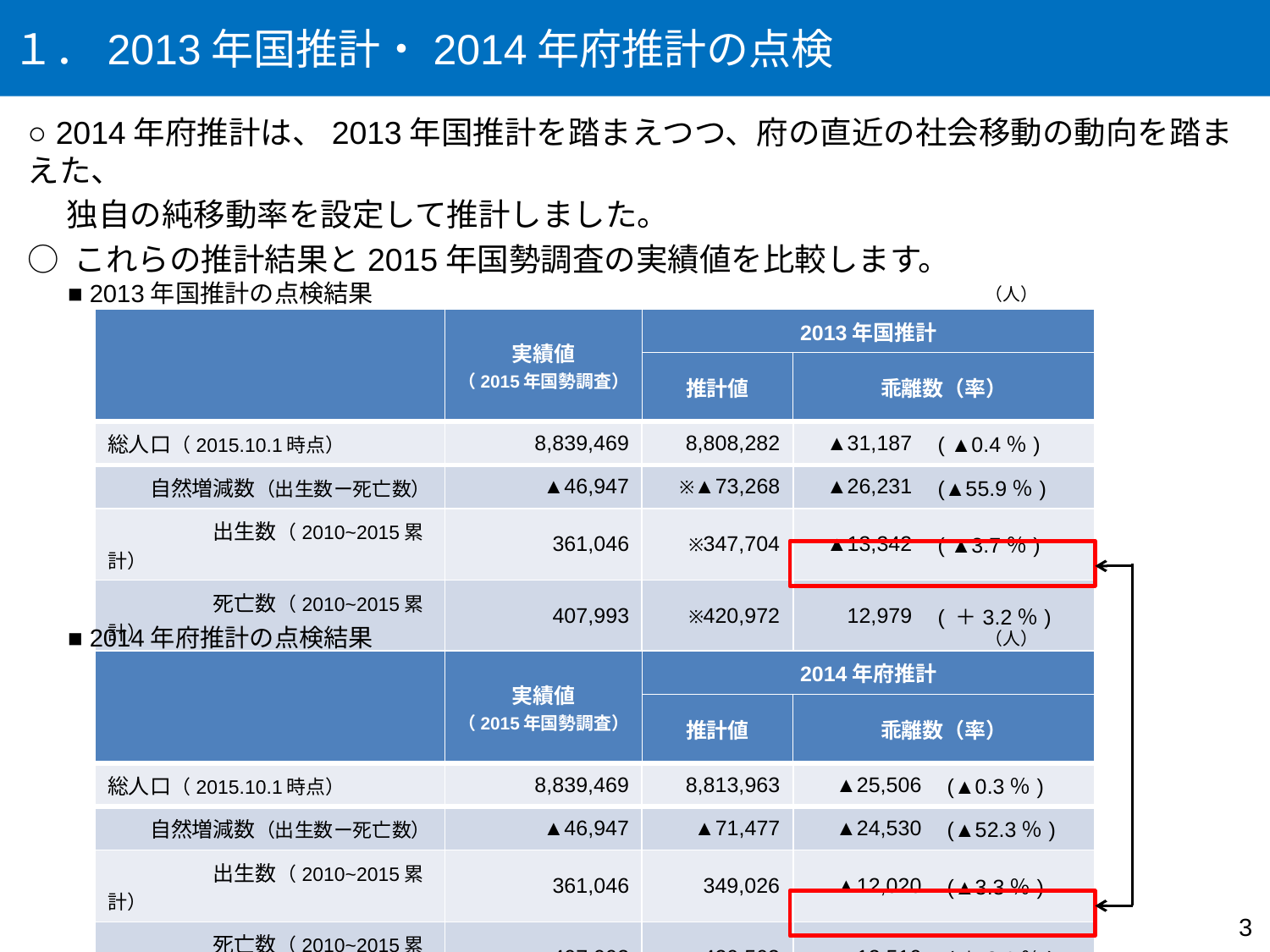

１．2013年国推計・2014年府推計の点検
○ 2014年府推計は、2013年国推計を踏まえつつ、府の直近の社会移動の動向を踏まえた、
　 独自の純移動率を設定して推計しました。
○ これらの推計結果と2015年国勢調査の実績値を比較します。
■ 2013年国推計の点検結果
（人）
|  | 実績値 （2015年国勢調査） | 2013年国推計 |  |  |
| --- | --- | --- | --- | --- |
|  |  | 推計値 | 乖離数（率） |  |
| 総人口（2015.10.1時点） | 8,839,469 | 8,808,282 | ▲31,187 | ( ▲0.4％) |
| 自然増減数（出生数ー死亡数） | ▲46,947 | ※▲73,268 | ▲26,231 | (▲55.9％) |
| 出生数（2010~2015累計） | 361,046 | ※347,704 | ▲13,342 | ( ▲3.7％) |
| 死亡数（2010~2015累計） | 407,993 | ※420,972 | 12,979 | ( ＋3.2％) |
| 社会増減数（2010~2015累計） | 21,171 | ※16,305 | ▲4,866 | (▲23.0％) |

※国推計では公表されておらず、公表数値をもとに大阪府企画室が算出した値
■ 2014年府推計の点検結果
（人）
|  | 実績値 （2015年国勢調査） | 2014年府推計 |  |  |
| --- | --- | --- | --- | --- |
|  |  | 推計値 | 乖離数（率） |  |
| 総人口（2015.10.1時点） | 8,839,469 | 8,813,963 | ▲25,506 | (▲0.3％) |
| 自然増減数（出生数ー死亡数） | ▲46,947 | ▲71,477 | ▲24,530 | (▲52.3％) |
| 出生数（2010~2015累計） | 361,046 | 349,026 | ▲12,020 | (▲3.3％) |
| 死亡数（2010~2015累計） | 407,993 | 420,503 | 12,510 | (＋3.1％) |
| 社会増減数（2010~2015累計） | 21,171 | 20,199 | ▲972 | (▲4.6％) |

3